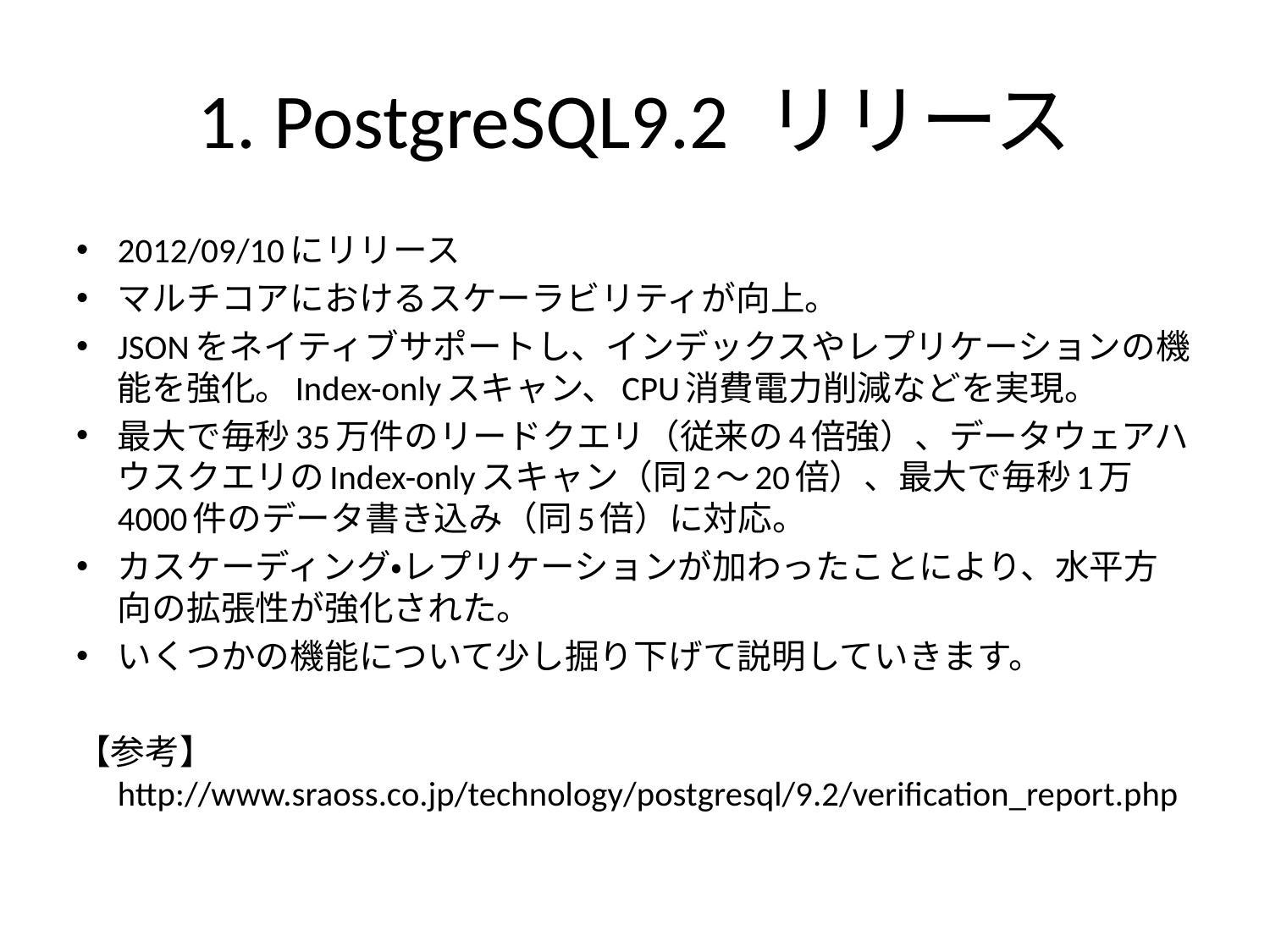

# 1. PostgreSQL9.2 リリース
2012/09/10にリリース
マルチコアにおけるスケーラビリティが向上。
JSONをネイティブサポートし、インデックスやレプリケーションの機能を強化。Index-onlyスキャン、CPU消費電力削減などを実現。
最大で毎秒35万件のリードクエリ（従来の4倍強）、データウェアハウスクエリのIndex-onlyスキャン（同2～20倍）、最大で毎秒1万4000件のデータ書き込み（同5倍）に対応。
カスケーディング・レプリケーションが加わったことにより、水平方向の拡張性が強化された。
いくつかの機能について少し掘り下げて説明していきます。

【参考】 http://www.sraoss.co.jp/technology/postgresql/9.2/verification_report.php